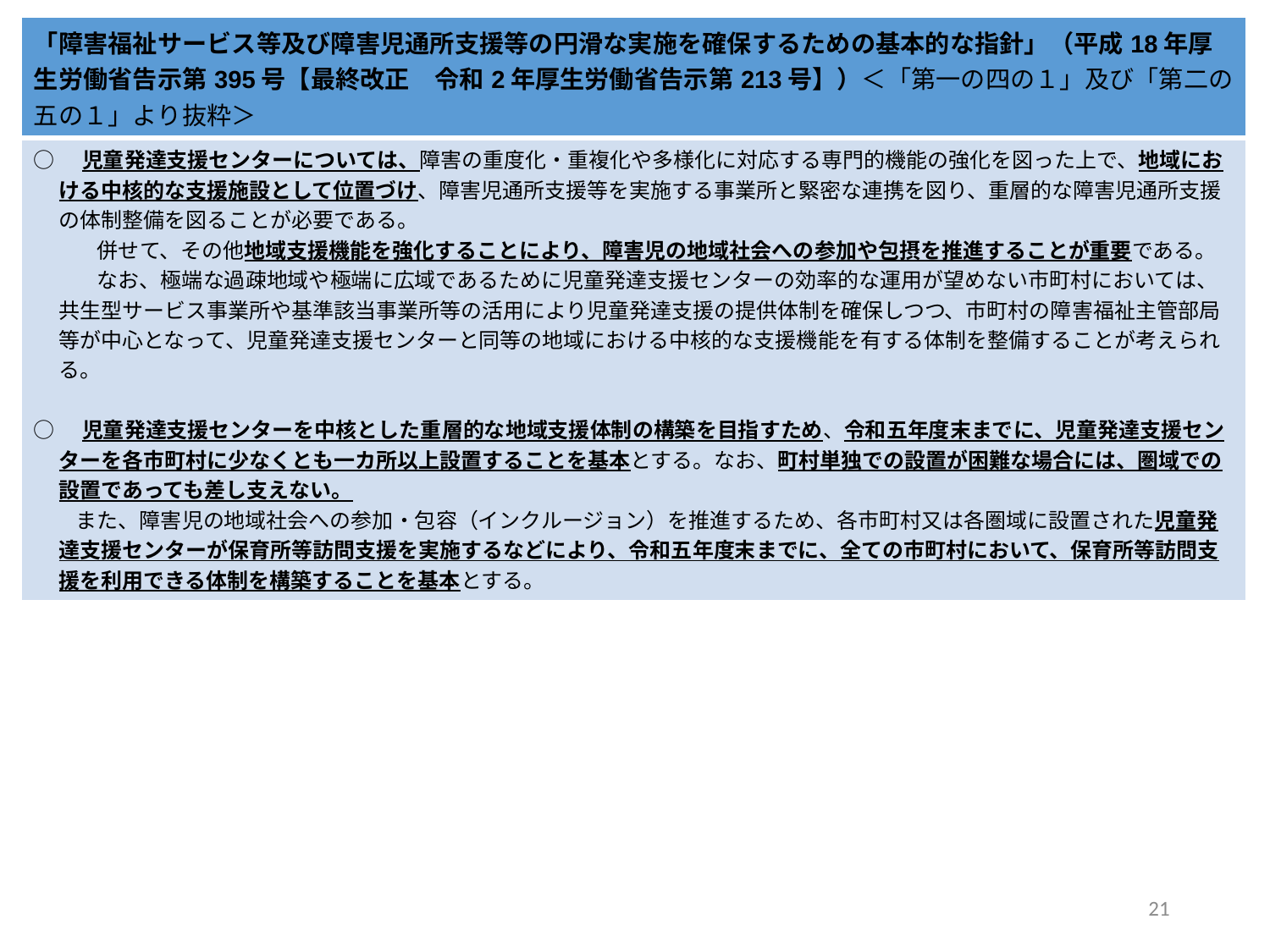

| 「障害福祉サービス等及び障害児通所支援等の円滑な実施を確保するための基本的な指針」（平成18年厚生労働省告示第395号【最終改正　令和2年厚生労働省告示第213号】）＜「第一の四の１」及び「第二の五の１」より抜粋＞ |
| --- |
| ○　児童発達支援センターについては、障害の重度化・重複化や多様化に対応する専門的機能の強化を図った上で、地域における中核的な支援施設として位置づけ、障害児通所支援等を実施する事業所と緊密な連携を図り、重層的な障害児通所支援の体制整備を図ることが必要である。 　　　併せて、その他地域支援機能を強化することにより、障害児の地域社会への参加や包摂を推進することが重要である。 　　　なお、極端な過疎地域や極端に広域であるために児童発達支援センターの効率的な運用が望めない市町村においては、共生型サービス事業所や基準該当事業所等の活用により児童発達支援の提供体制を確保しつつ、市町村の障害福祉主管部局等が中心となって、児童発達支援センターと同等の地域における中核的な支援機能を有する体制を整備することが考えられる。 ○　児童発達支援センターを中核とした重層的な地域支援体制の構築を目指すため、令和五年度末までに、児童発達支援センターを各市町村に少なくとも一カ所以上設置することを基本とする。なお、町村単独での設置が困難な場合には、圏域での設置であっても差し支えない。 　　また、障害児の地域社会への参加・包容（インクルージョン）を推進するため、各市町村又は各圏域に設置された児童発達支援センターが保育所等訪問支援を実施するなどにより、令和五年度末までに、全ての市町村において、保育所等訪問支援を利用できる体制を構築することを基本とする。 |
21